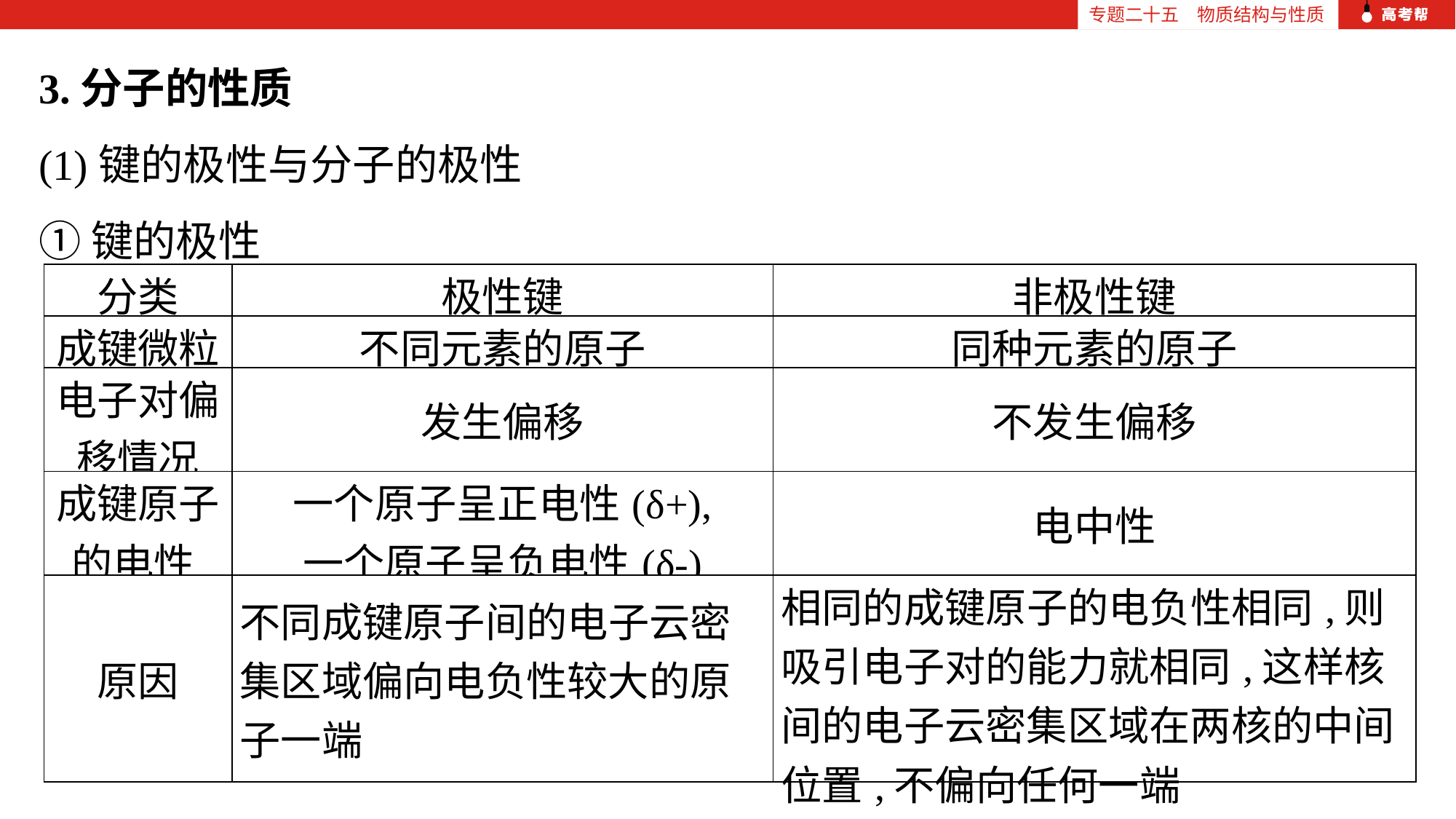

专题二十五　物质结构与性质
3.分子的性质
(1)键的极性与分子的极性
①键的极性
| 分类 | 极性键 | 非极性键 |
| --- | --- | --- |
| 成键微粒 | 不同元素的原子 | 同种元素的原子 |
| 电子对偏 移情况 | 发生偏移 | 不发生偏移 |
| 成键原子 的电性 | 一个原子呈正电性(δ+), 一个原子呈负电性(δ-) | 电中性 |
| 原因 | 不同成键原子间的电子云密集区域偏向电负性较大的原子一端 | 相同的成键原子的电负性相同,则吸引电子对的能力就相同,这样核间的电子云密集区域在两核的中间位置,不偏向任何一端 |